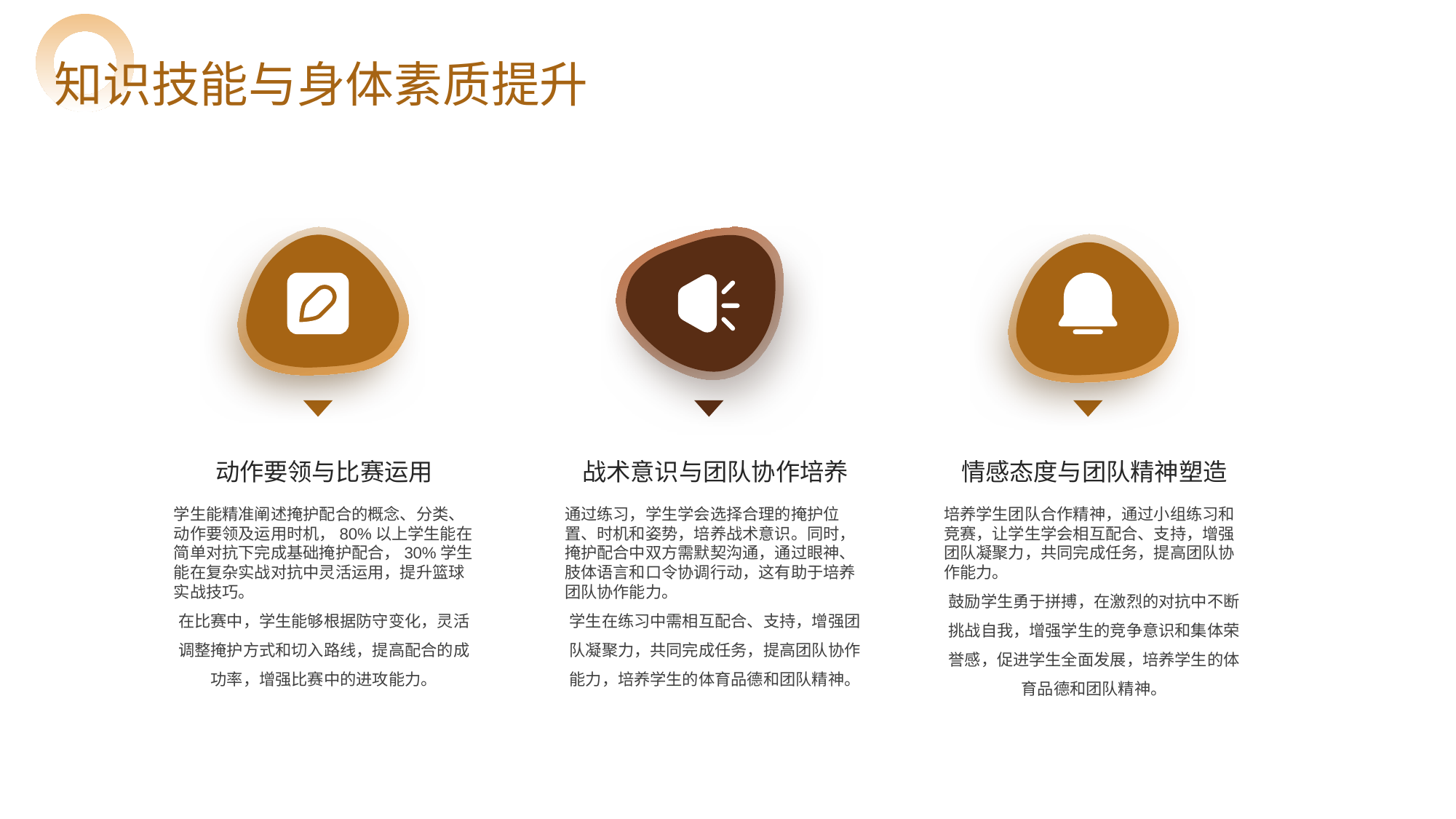

知识技能与身体素质提升

战术意识与团队协作培养
情感态度与团队精神塑造
动作要领与比赛运用
通过练习，学生学会选择合理的掩护位置、时机和姿势，培养战术意识。同时，掩护配合中双方需默契沟通，通过眼神、肢体语言和口令协调行动，这有助于培养团队协作能力。
学生在练习中需相互配合、支持，增强团队凝聚力，共同完成任务，提高团队协作能力，培养学生的体育品德和团队精神。
培养学生团队合作精神，通过小组练习和竞赛，让学生学会相互配合、支持，增强团队凝聚力，共同完成任务，提高团队协作能力。
鼓励学生勇于拼搏，在激烈的对抗中不断挑战自我，增强学生的竞争意识和集体荣誉感，促进学生全面发展，培养学生的体育品德和团队精神。
学生能精准阐述掩护配合的概念、分类、动作要领及运用时机，80%以上学生能在简单对抗下完成基础掩护配合，30%学生能在复杂实战对抗中灵活运用，提升篮球实战技巧。
在比赛中，学生能够根据防守变化，灵活调整掩护方式和切入路线，提高配合的成功率，增强比赛中的进攻能力。